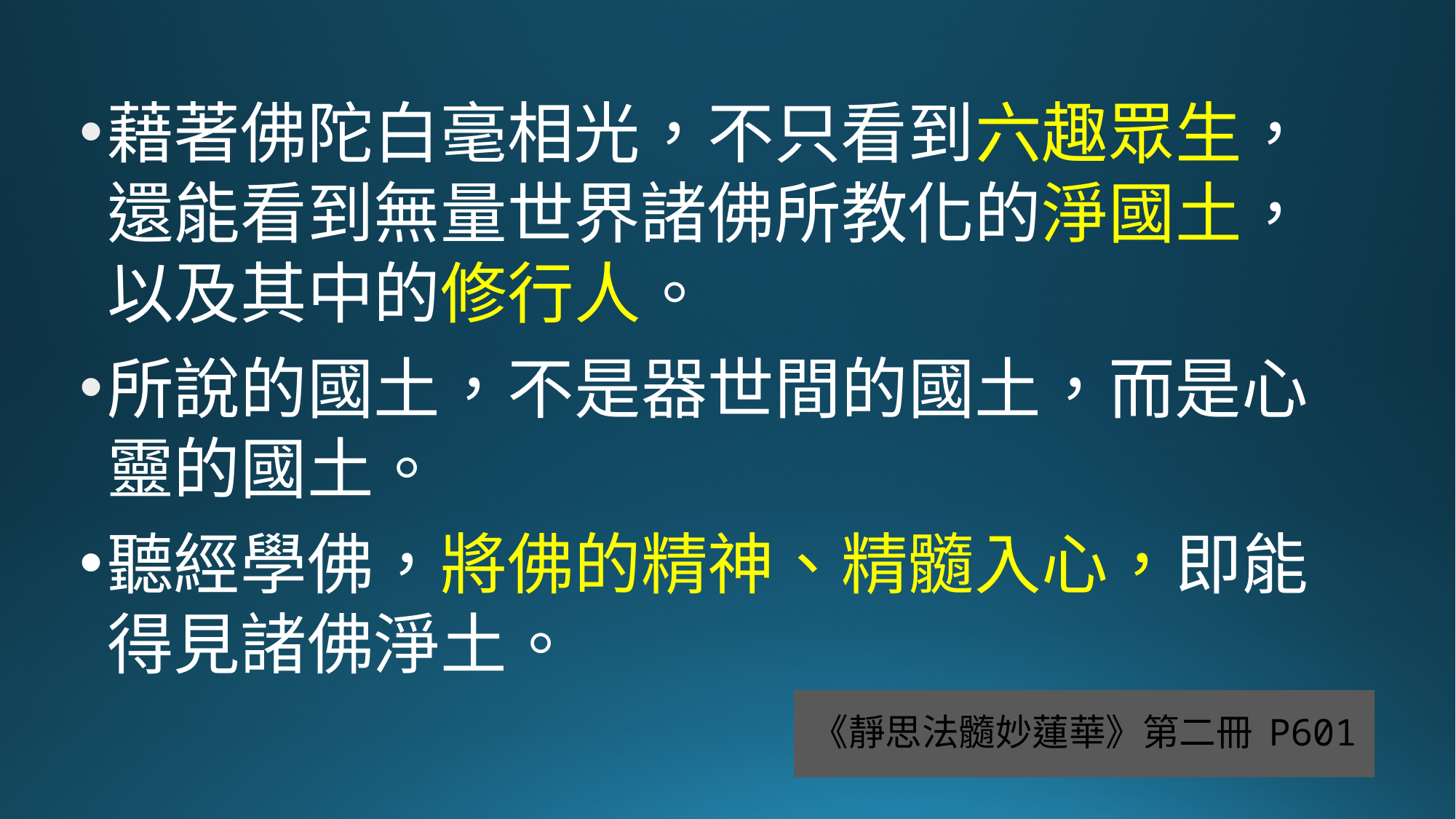

藉著佛陀白毫相光，不只看到六趣眾生，還能看到無量世界諸佛所教化的淨國土，以及其中的修行人。
所說的國土，不是器世間的國土，而是心靈的國土。
聽經學佛，將佛的精神、精髓入心，即能得見諸佛淨土。
# 《靜思法髓妙蓮華》第二冊 P601